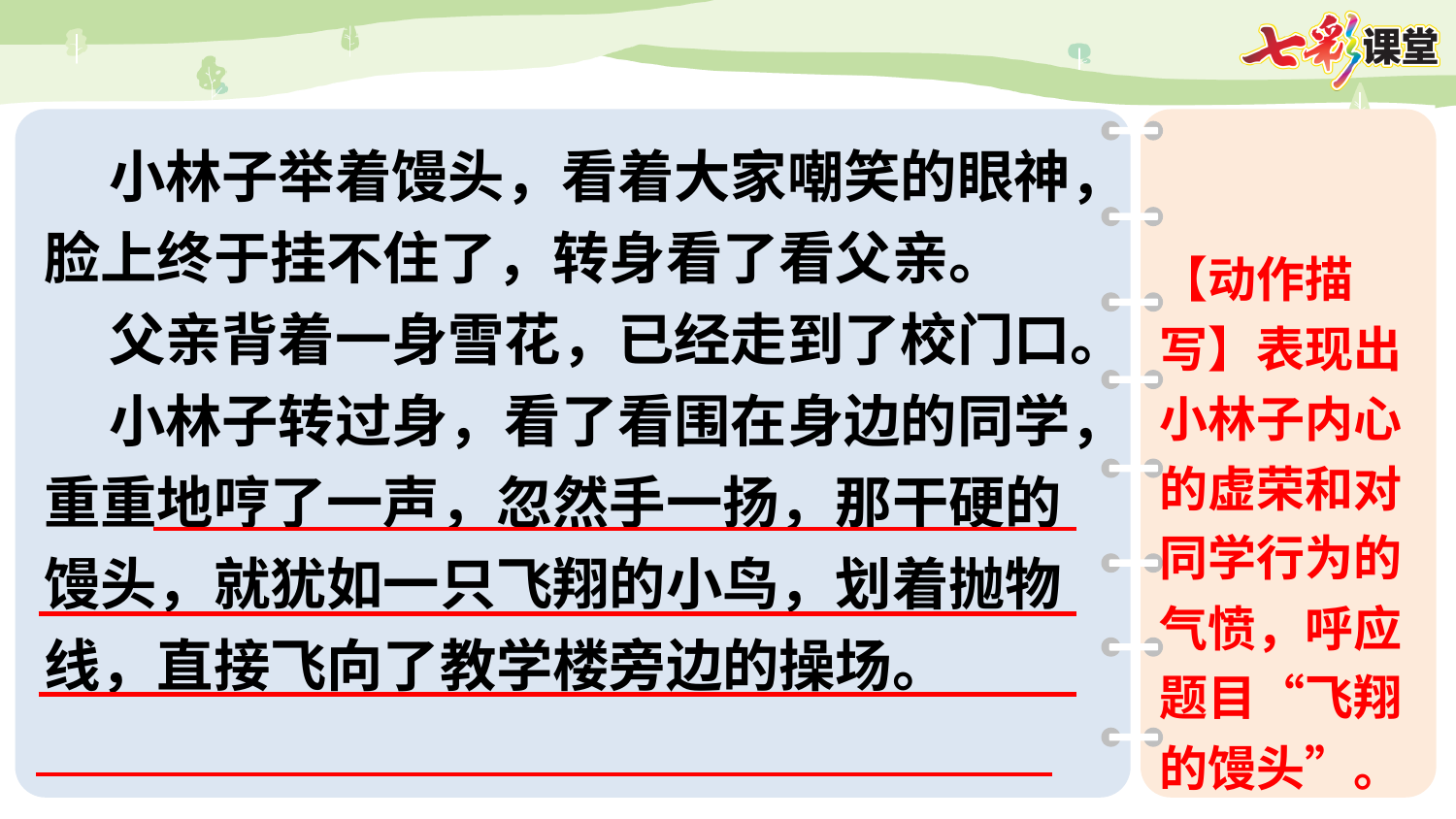

小林子举着馒头，看着大家嘲笑的眼神，脸上终于挂不住了，转身看了看父亲。
    父亲背着一身雪花，已经走到了校门口。
    小林子转过身，看了看围在身边的同学，重重地哼了一声，忽然手一扬，那干硬的馒头，就犹如一只飞翔的小鸟，划着抛物线，直接飞向了教学楼旁边的操场。
【动作描写】表现出小林子内心的虚荣和对同学行为的气愤，呼应题目“飞翔的馒头”。